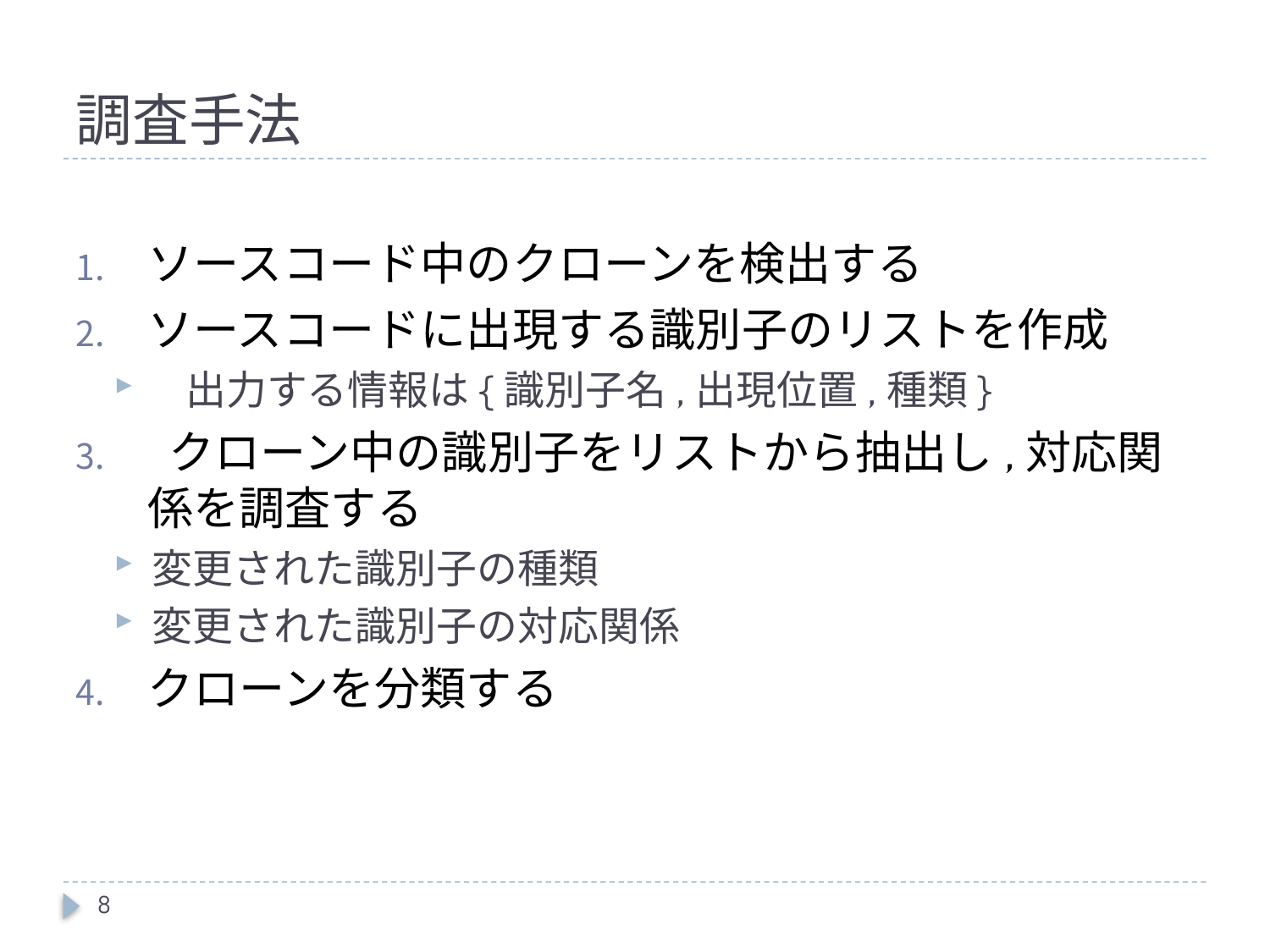

# 調査手法

ソースコード中のクローンを検出する
ソースコードに出現する識別子のリストを作成
出力する情報は{識別子名,出現位置,種類}
 クローン中の識別子をリストから抽出し,対応関係を調査する
変更された識別子の種類
変更された識別子の対応関係
クローンを分類する
8